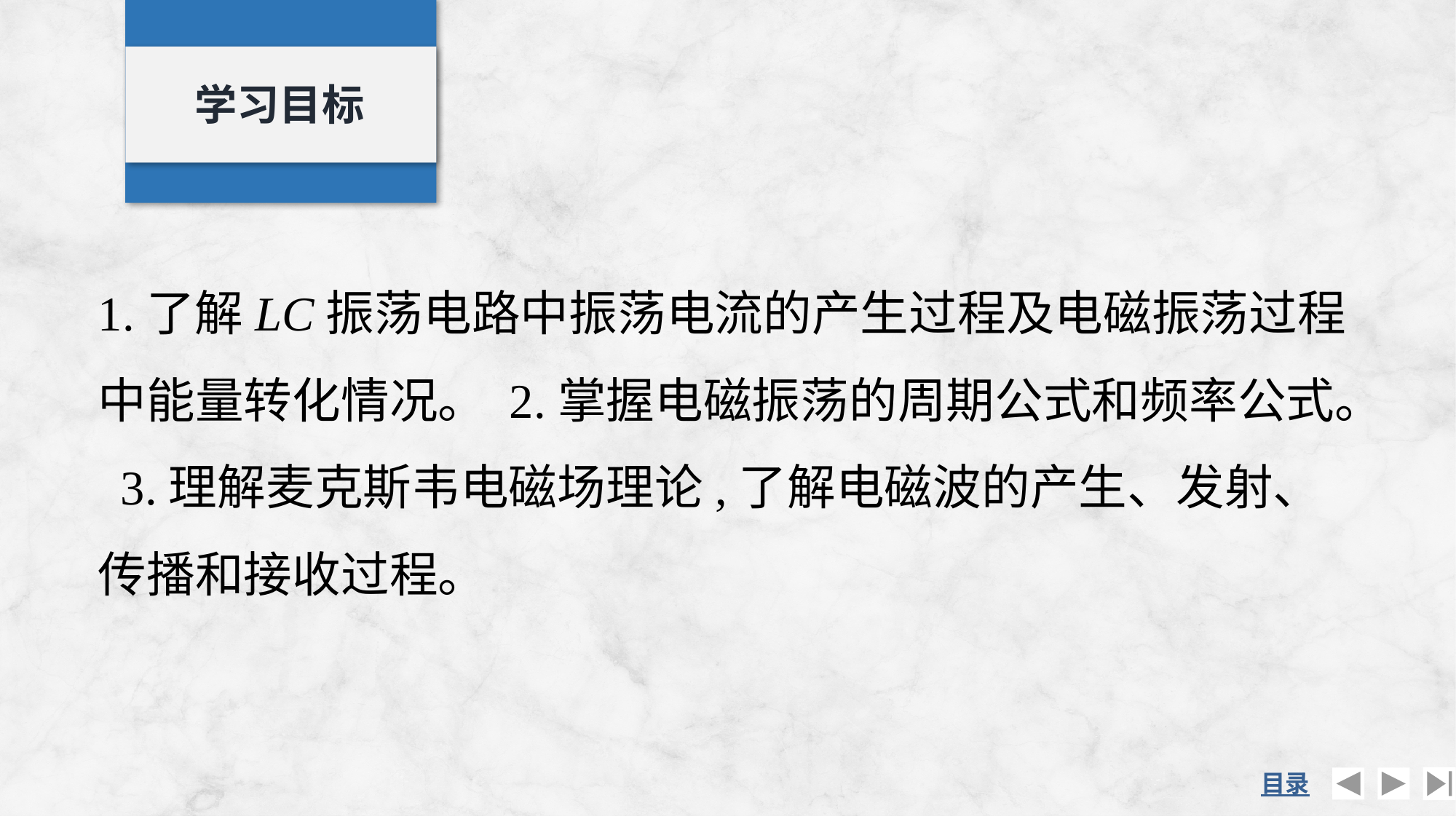

学习目标
1.了解LC振荡电路中振荡电流的产生过程及电磁振荡过程中能量转化情况。 2.掌握电磁振荡的周期公式和频率公式。 3.理解麦克斯韦电磁场理论,了解电磁波的产生、发射、传播和接收过程。